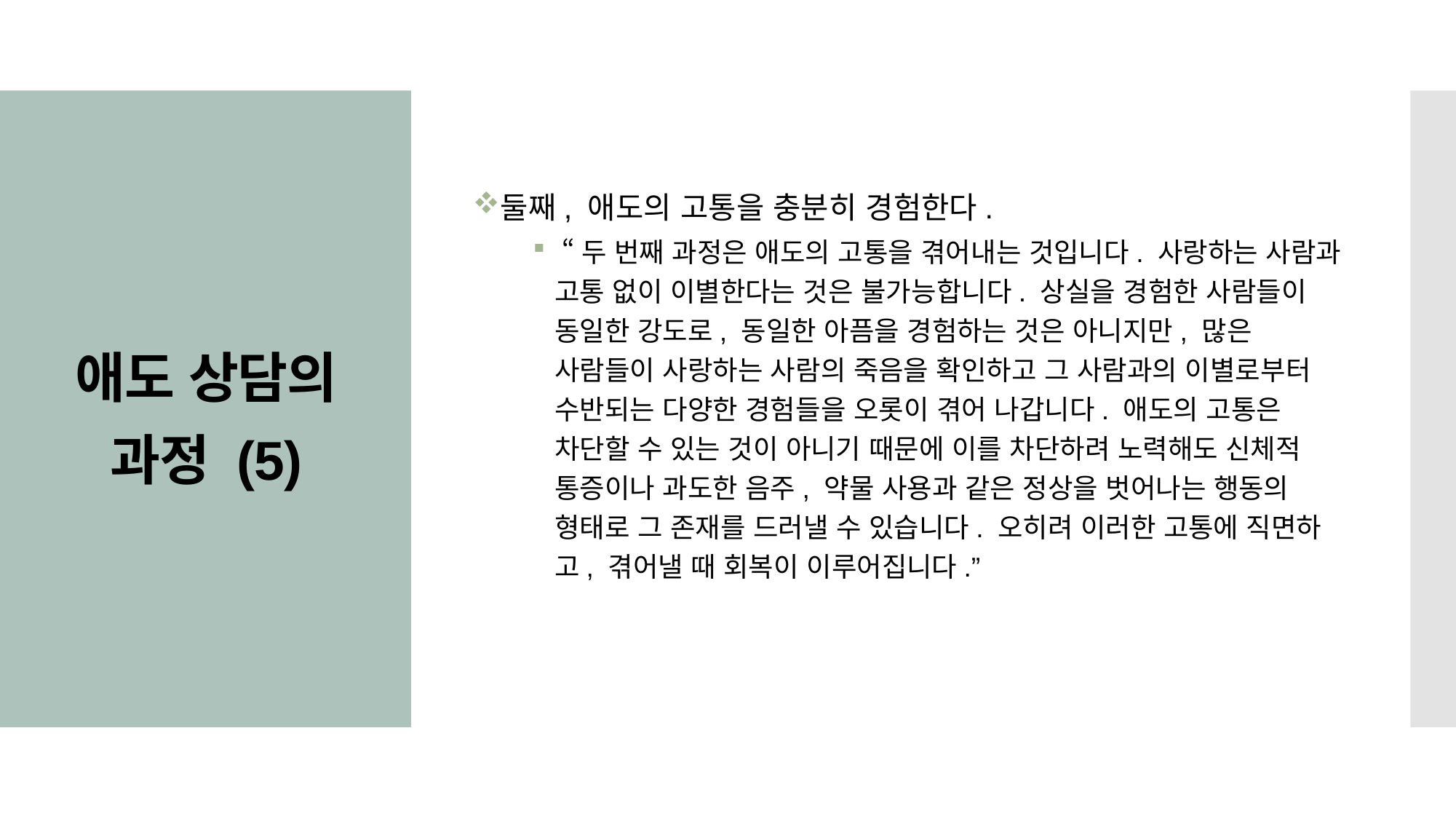

둘째, 애도의 고통을 충분히 경험한다.
 “두 번째 과정은 애도의 고통을 겪어내는 것입니다. 사랑하는 사람과 고통 없이 이별한다는 것은 불가능합니다. 상실을 경험한 사람들이 동일한 강도로, 동일한 아픔을 경험하는 것은 아니지만, 많은 사람들이 사랑하는 사람의 죽음을 확인하고 그 사람과의 이별로부터 수반되는 다양한 경험들을 오롯이 겪어 나갑니다. 애도의 고통은 차단할 수 있는 것이 아니기 때문에 이를 차단하려 노력해도 신체적 통증이나 과도한 음주, 약물 사용과 같은 정상을 벗어나는 행동의 형태로 그 존재를 드러낼 수 있습니다. 오히려 이러한 고통에 직면하고, 겪어낼 때 회복이 이루어집니다.”

# 애도 상담의 과정 (5)